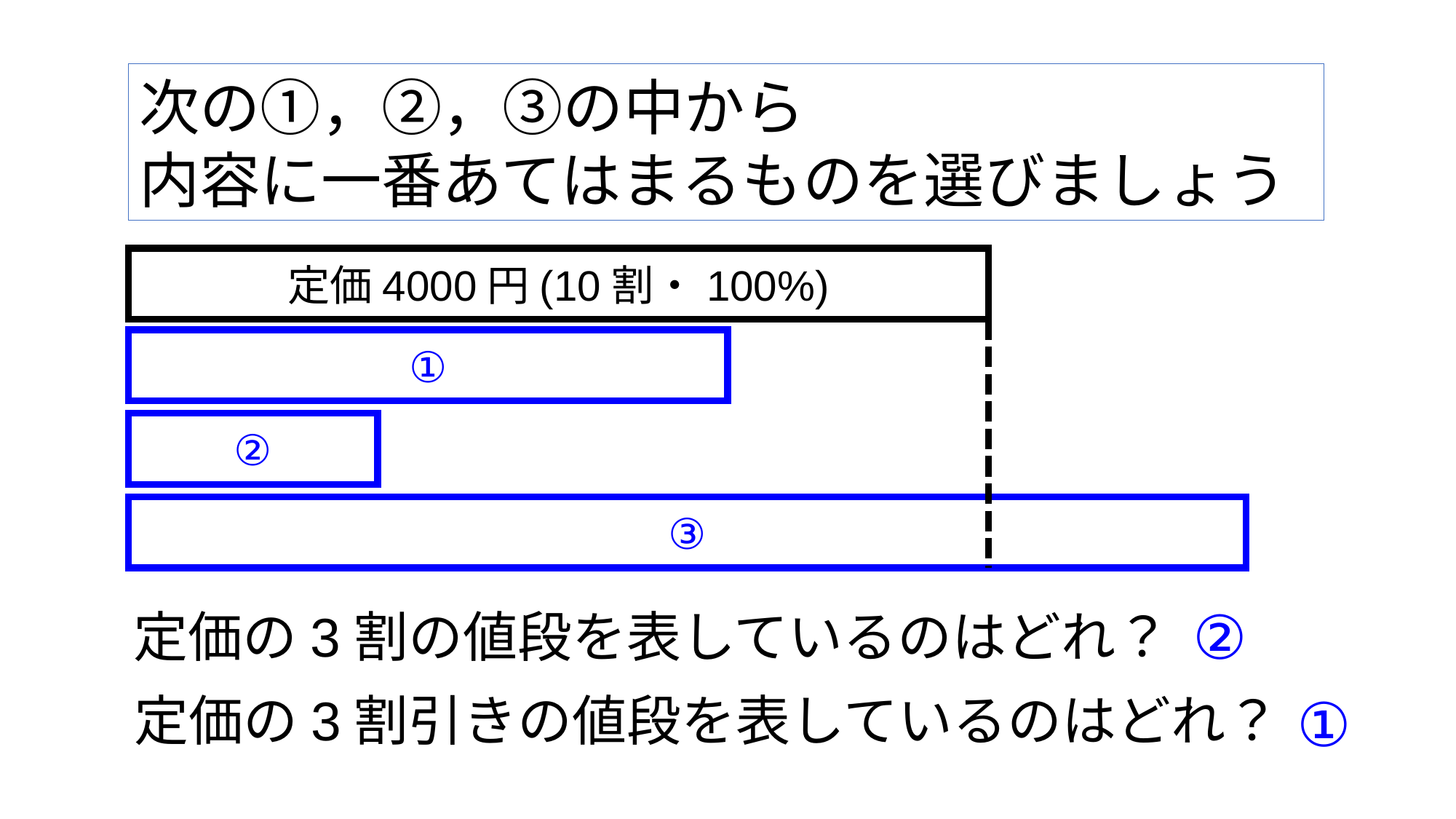

次の①，②，③の中から
内容に一番あてはまるものを選びましょう
定価4000円(10割・100%)
①
②
③
②
定価の3割の値段を表しているのはどれ？
定価の3割引きの値段を表しているのはどれ？
①